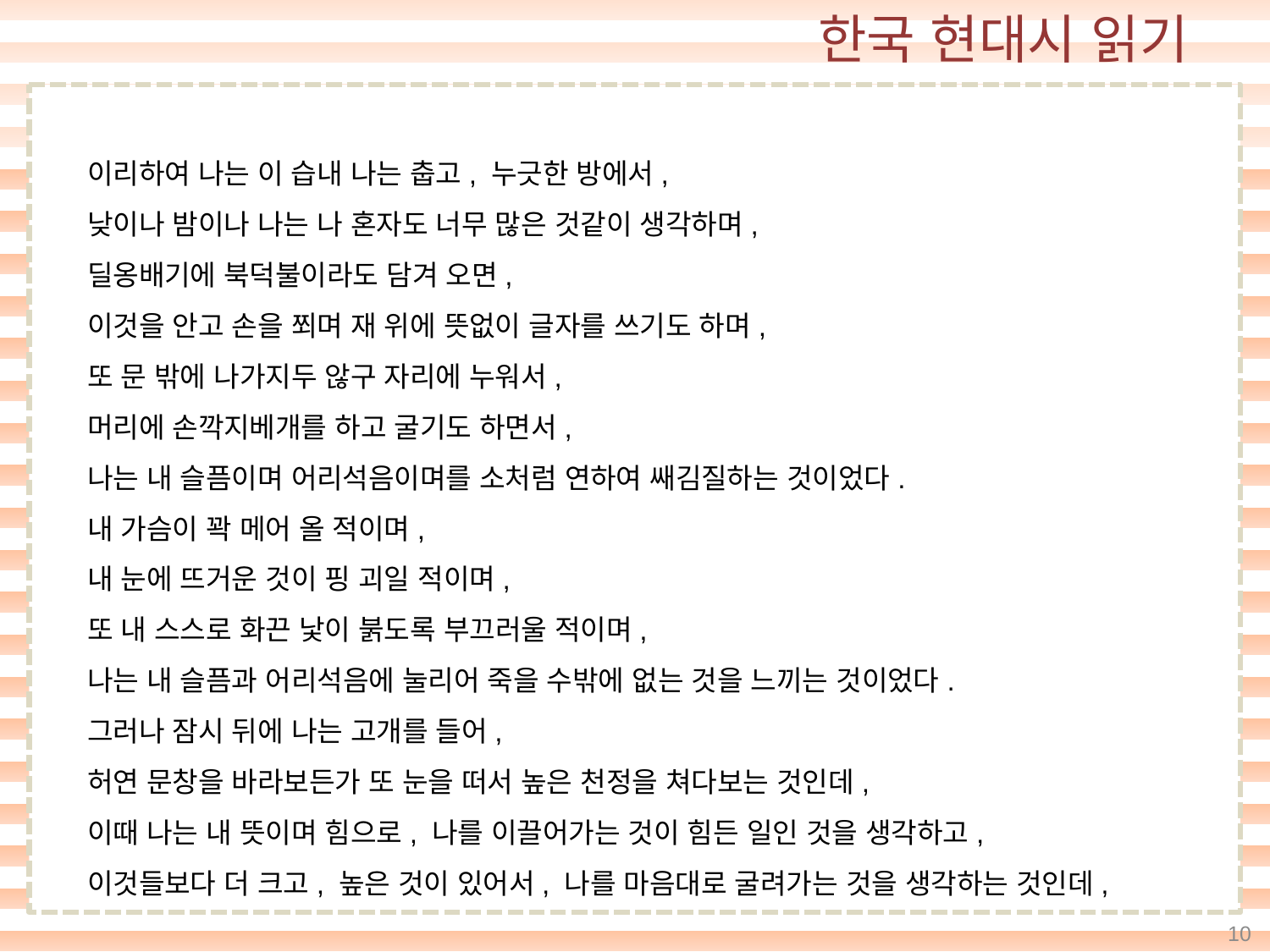

이리하여 나는 이 습내 나는 춥고, 누긋한 방에서,
낮이나 밤이나 나는 나 혼자도 너무 많은 것같이 생각하며,
딜옹배기에 북덕불이라도 담겨 오면,
이것을 안고 손을 쬐며 재 위에 뜻없이 글자를 쓰기도 하며,
또 문 밖에 나가지두 않구 자리에 누워서,
머리에 손깍지베개를 하고 굴기도 하면서,
나는 내 슬픔이며 어리석음이며를 소처럼 연하여 쌔김질하는 것이었다.
내 가슴이 꽉 메어 올 적이며,
내 눈에 뜨거운 것이 핑 괴일 적이며,
또 내 스스로 화끈 낯이 붉도록 부끄러울 적이며,
나는 내 슬픔과 어리석음에 눌리어 죽을 수밖에 없는 것을 느끼는 것이었다.
그러나 잠시 뒤에 나는 고개를 들어,
허연 문창을 바라보든가 또 눈을 떠서 높은 천정을 쳐다보는 것인데,
이때 나는 내 뜻이며 힘으로, 나를 이끌어가는 것이 힘든 일인 것을 생각하고,
이것들보다 더 크고, 높은 것이 있어서, 나를 마음대로 굴려가는 것을 생각하는 것인데,
10